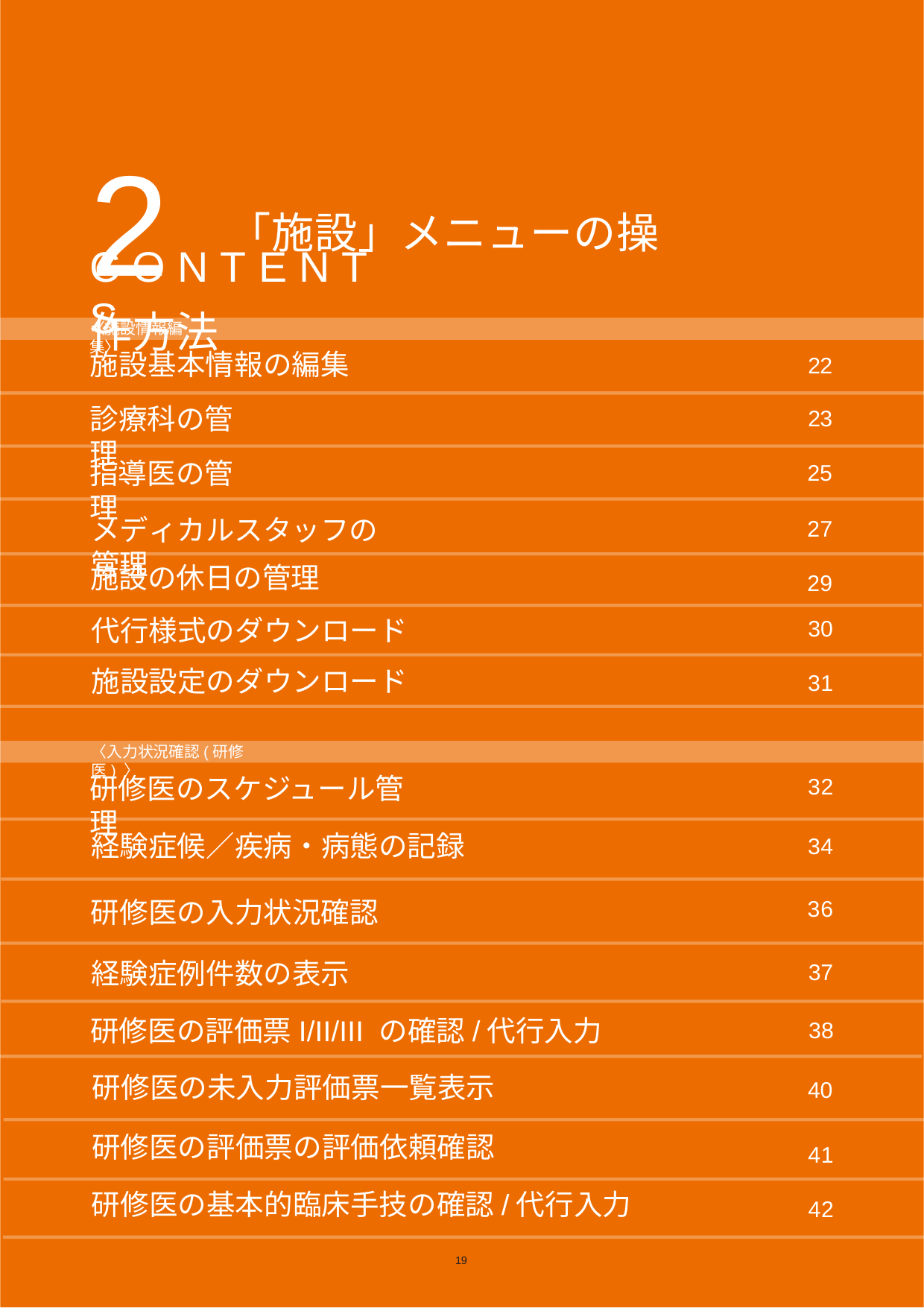

# 2「施設」メニューの操作方法
C O N T E N T S
〈施設情報編集〉
施設基本情報の編集
22
診療科の管理
23
指導医の管理
25
メディカルスタッフの管理
27
施設の休日の管理
29

代行様式のダウンロード
30

施設設定のダウンロード
31

〈入力状況確認(研修医) 〉
研修医のスケジュール管理
32

経験症候／疾病・病態の記録
34

36
研修医の入力状況確認

経験症例件数の表示
37

研修医の評価票I/II/III の確認/代行入力
38

研修医の未入力評価票一覧表示
40

研修医の評価票の評価依頼確認
41

研修医の基本的臨床手技の確認/代行入力
42

19